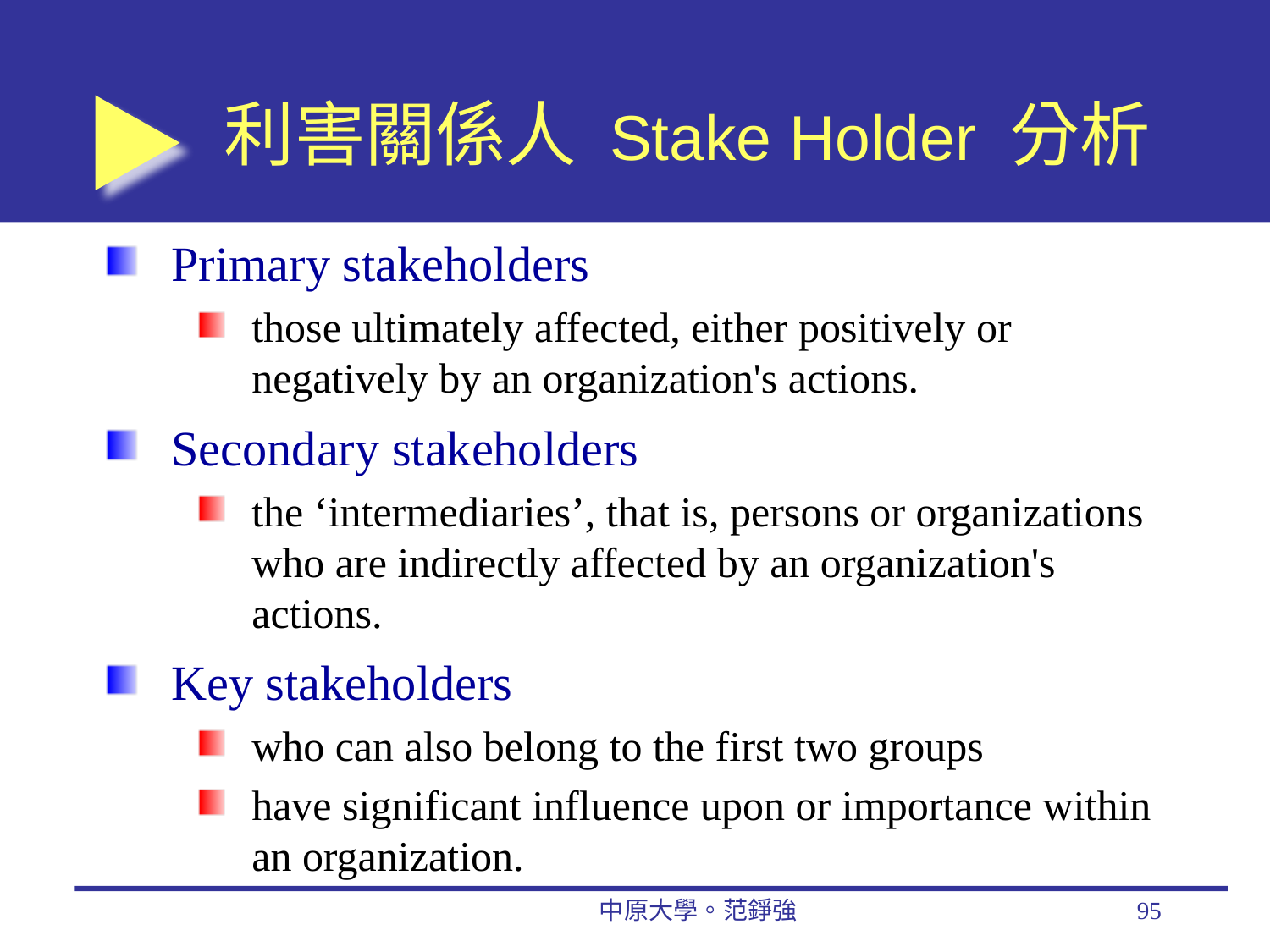

# 利害關係人 Stake Holder 分析
Primary stakeholders
those ultimately affected, either positively or negatively by an organization's actions.
Secondary stakeholders
the ‘intermediaries’, that is, persons or organizations who are indirectly affected by an organization's actions.
Key stakeholders
who can also belong to the first two groups
have significant influence upon or importance within an organization.
中原大學。范錚強
95